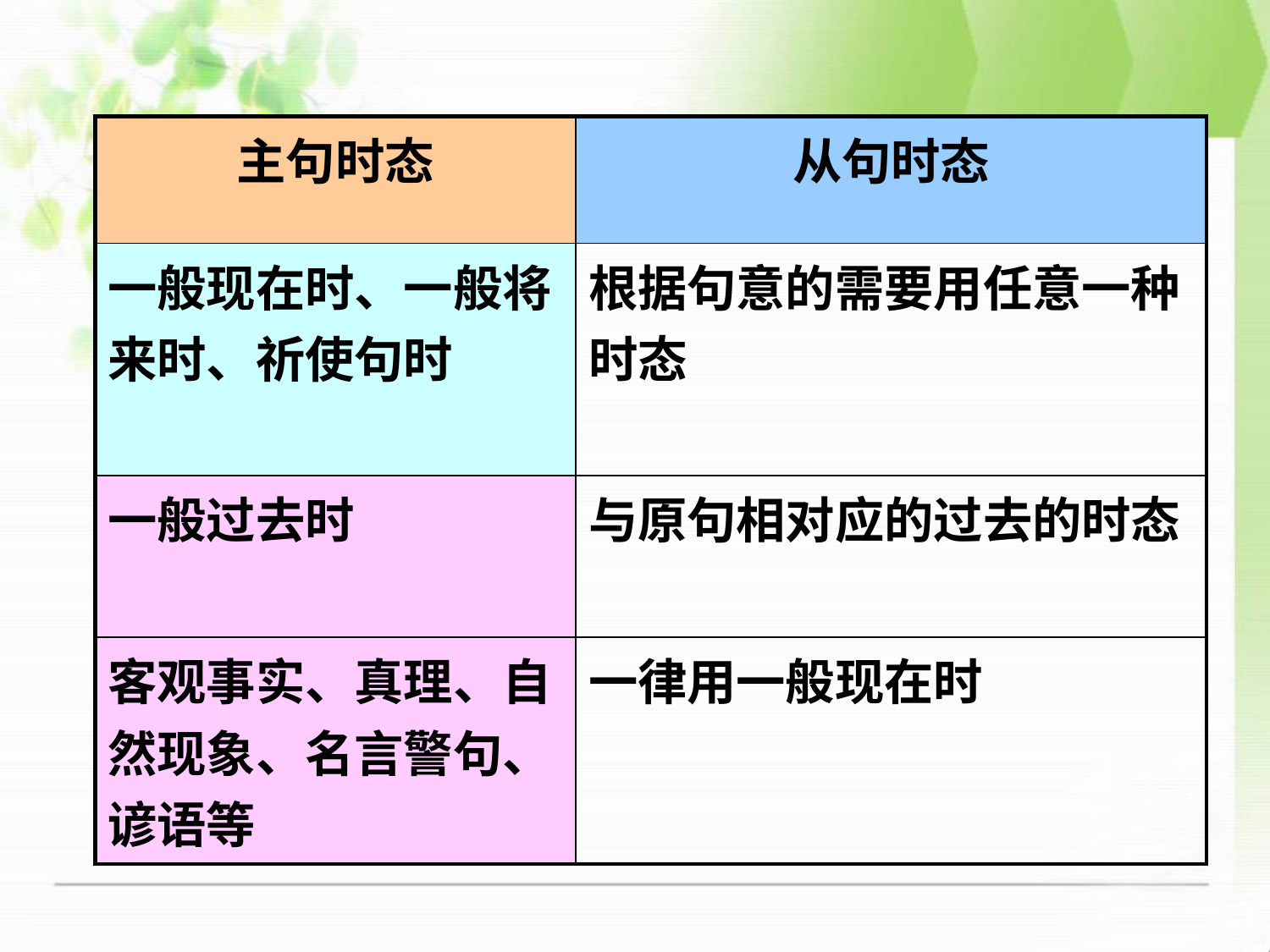

| 主句时态 | 从句时态 |
| --- | --- |
| 一般现在时、一般将来时、祈使句时 | 根据句意的需要用任意一种时态 |
| 一般过去时 | 与原句相对应的过去的时态 |
| 客观事实、真理、自然现象、名言警句、谚语等 | 一律用一般现在时 |